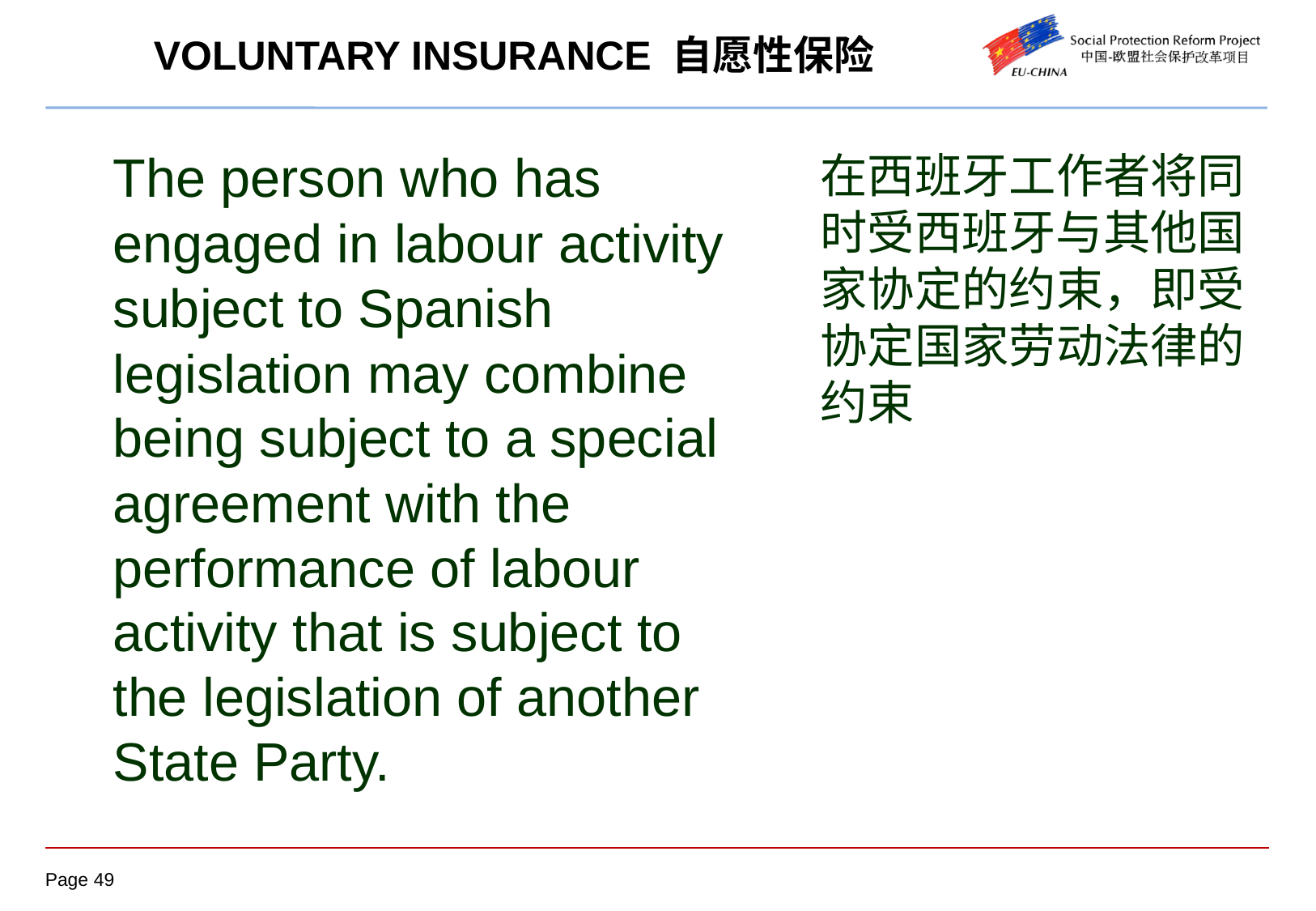

# VOLUNTARY INSURANCE 自愿性保险
	The person who has engaged in labour activity subject to Spanish legislation may combine being subject to a special agreement with the performance of labour activity that is subject to the legislation of another State Party.

	在西班牙工作者将同时受西班牙与其他国家协定的约束，即受协定国家劳动法律的约束